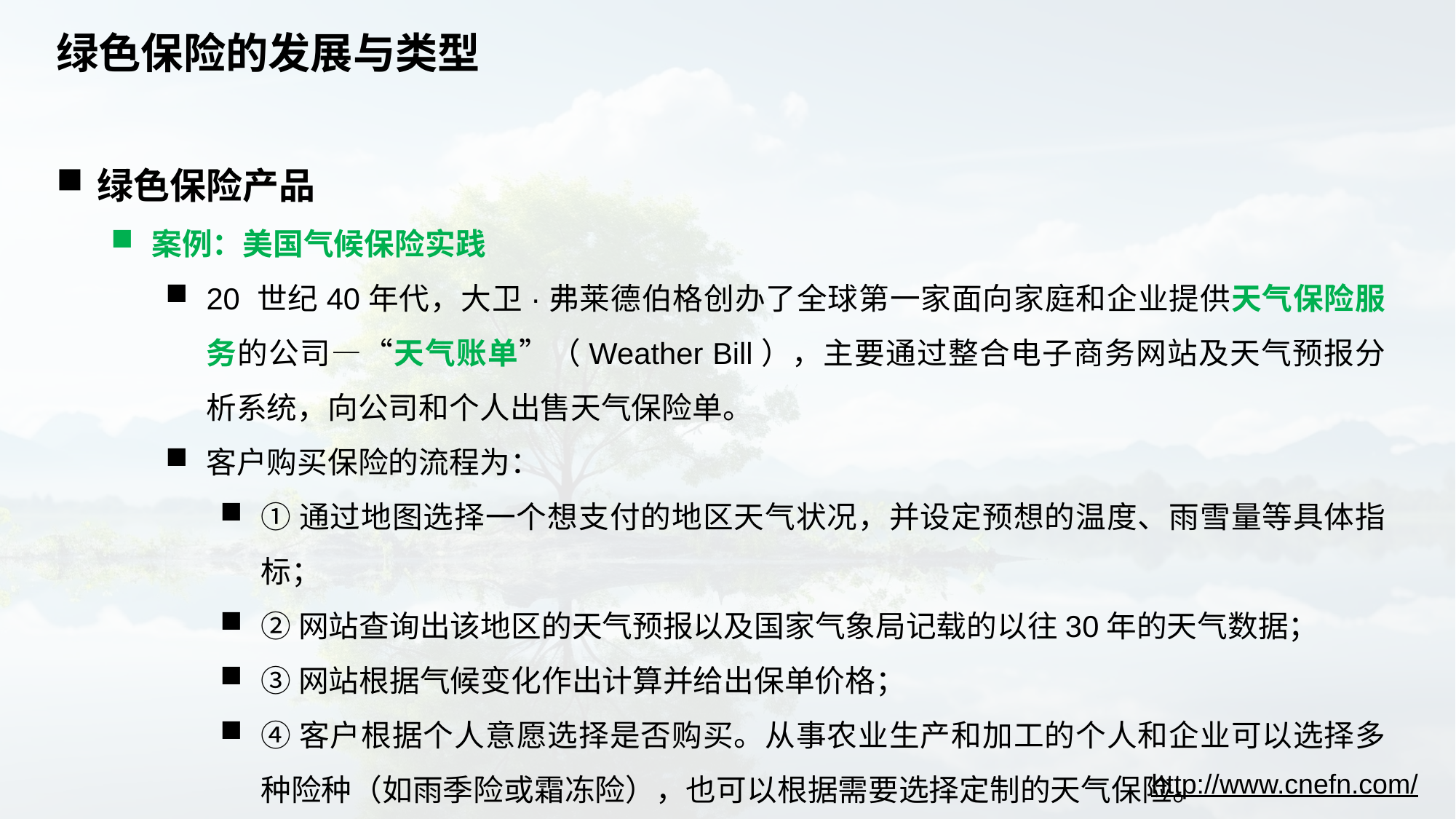

# 绿色保险的发展与类型
绿色保险产品
案例：美国气候保险实践
20 世纪40年代，大卫·弗莱德伯格创办了全球第一家面向家庭和企业提供天气保险服务的公司—“天气账单”（Weather Bill），主要通过整合电子商务网站及天气预报分析系统，向公司和个人出售天气保险单。
客户购买保险的流程为：
①通过地图选择一个想支付的地区天气状况，并设定预想的温度、雨雪量等具体指标；
②网站查询出该地区的天气预报以及国家气象局记载的以往30年的天气数据；
③网站根据气候变化作出计算并给出保单价格；
④客户根据个人意愿选择是否购买。从事农业生产和加工的个人和企业可以选择多种险种（如雨季险或霜冻险），也可以根据需要选择定制的天气保险。